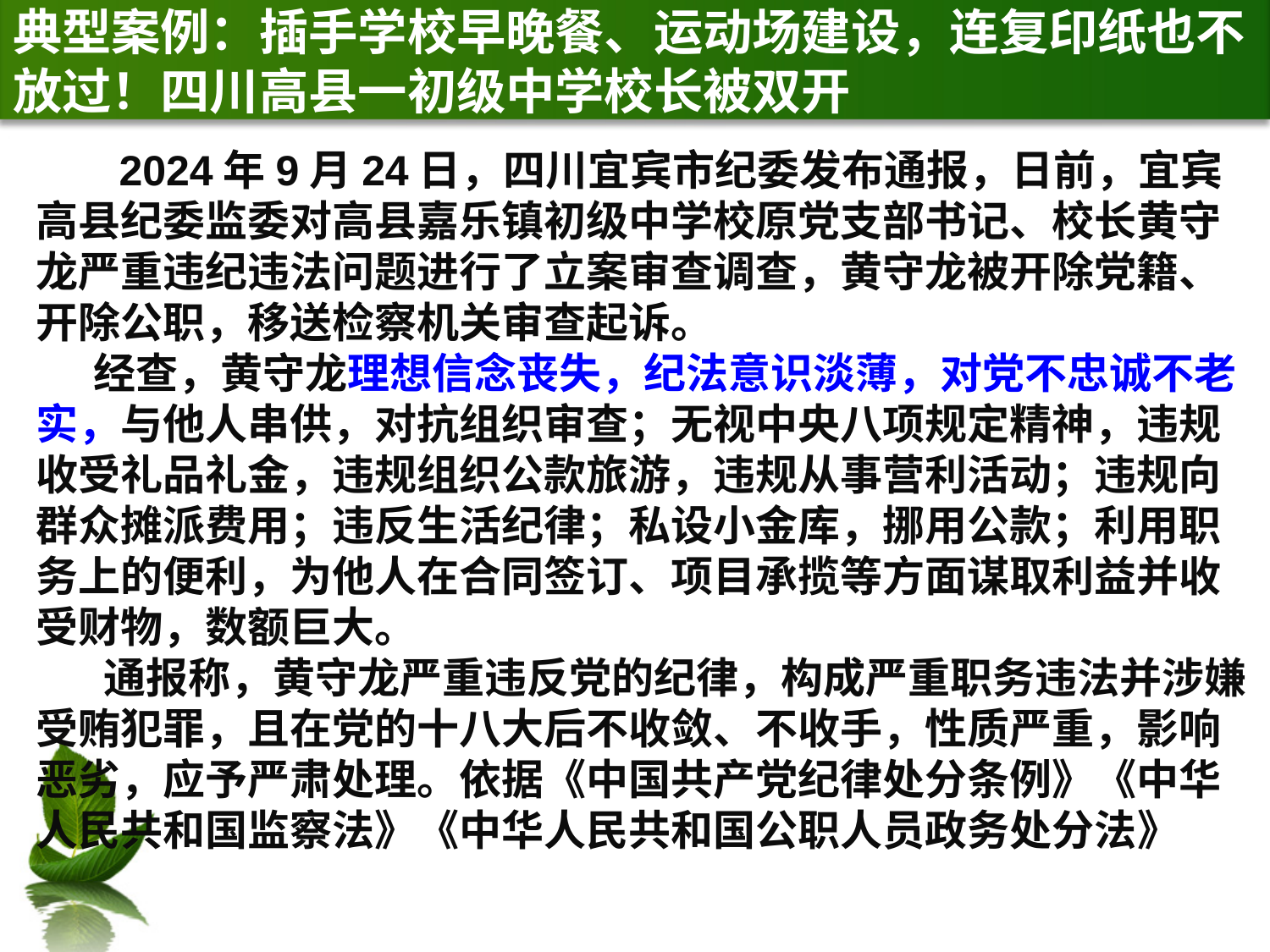

典型案例：插手学校早晚餐、运动场建设，连复印纸也不放过！四川高县一初级中学校长被双开
       2024年9月24日，四川宜宾市纪委发布通报，日前，宜宾高县纪委监委对高县嘉乐镇初级中学校原党支部书记、校长黄守龙严重违纪违法问题进行了立案审查调查，黄守龙被开除党籍、开除公职，移送检察机关审查起诉。
     经查，黄守龙理想信念丧失，纪法意识淡薄，对党不忠诚不老实，与他人串供，对抗组织审查；无视中央八项规定精神，违规收受礼品礼金，违规组织公款旅游，违规从事营利活动；违规向群众摊派费用；违反生活纪律；私设小金库，挪用公款；利用职务上的便利，为他人在合同签订、项目承揽等方面谋取利益并收受财物，数额巨大。
      通报称，黄守龙严重违反党的纪律，构成严重职务违法并涉嫌受贿犯罪，且在党的十八大后不收敛、不收手，性质严重，影响恶劣，应予严肃处理。依据《中国共产党纪律处分条例》《中华人民共和国监察法》《中华人民共和国公职人员政务处分法》